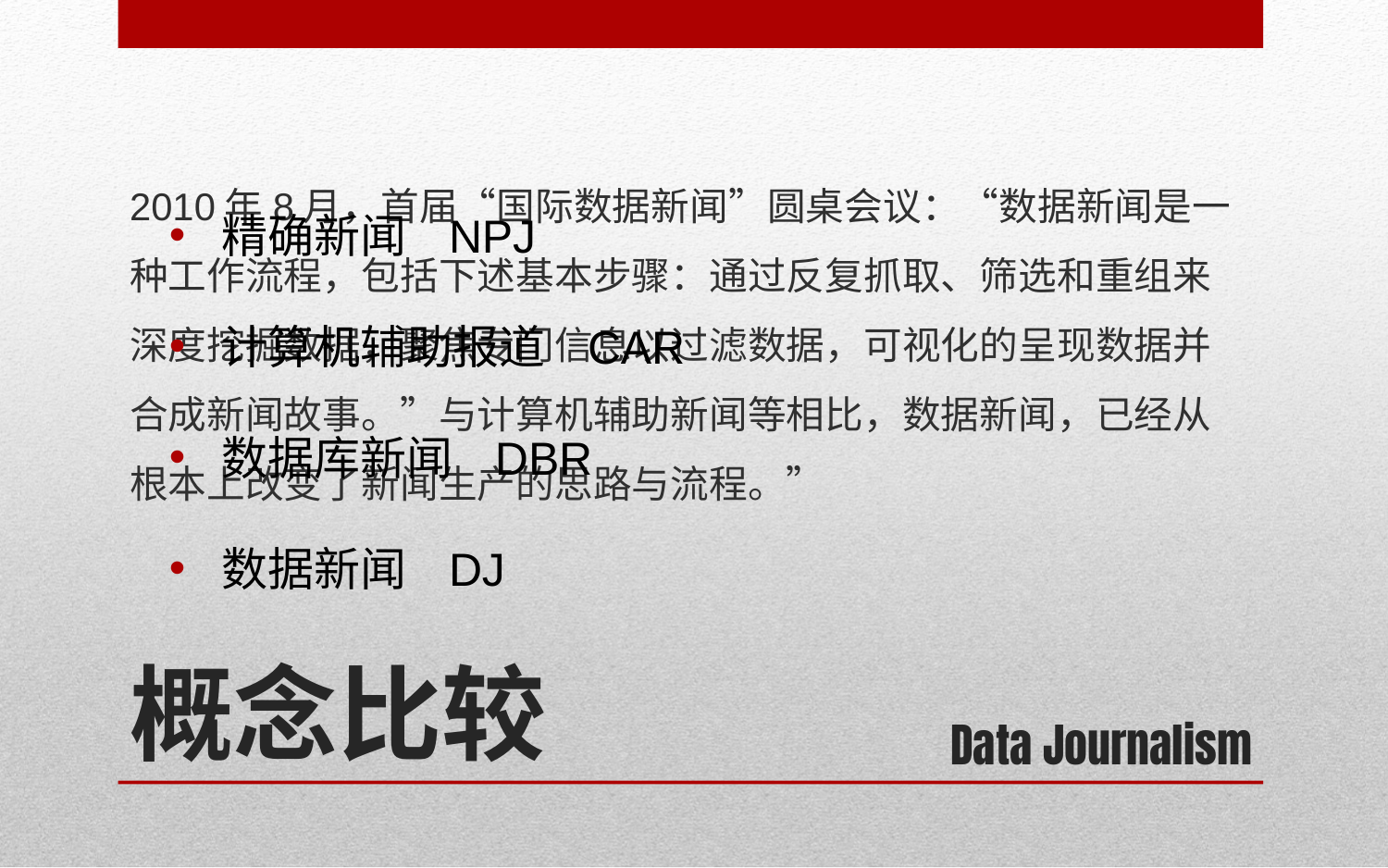

2010年8月，首届“国际数据新闻”圆桌会议：“数据新闻是一种工作流程，包括下述基本步骤：通过反复抓取、筛选和重组来深度挖掘数据，聚焦专门信息以过滤数据，可视化的呈现数据并合成新闻故事。”与计算机辅助新闻等相比，数据新闻，已经从根本上改变了新闻生产的思路与流程。”
精确新闻   NPJ
计算机辅助报道   CAR
数据库新闻   DBR
数据新闻   DJ
# 概念比较
Data Journalism